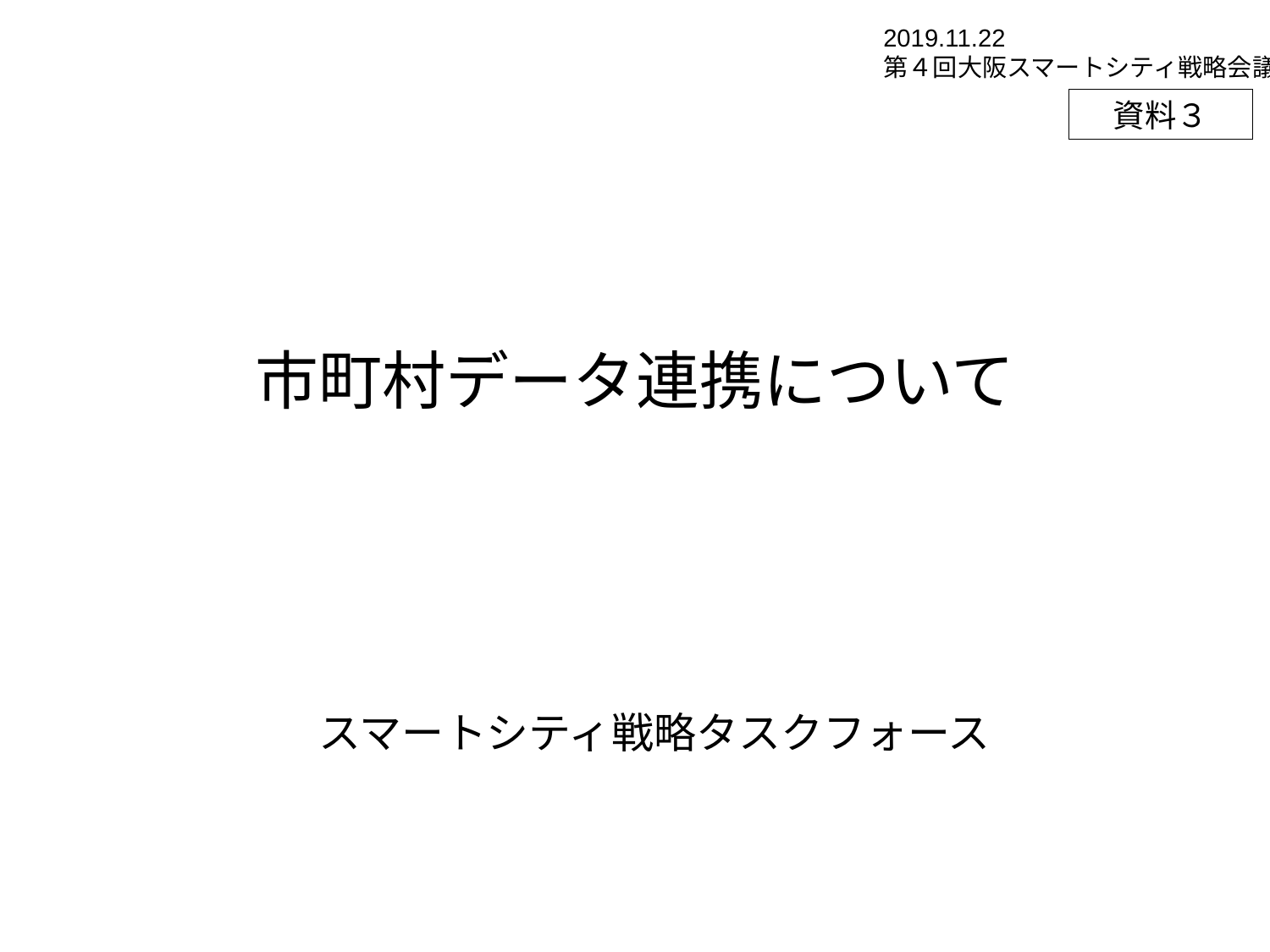

2019.11.22
第４回大阪スマートシティ戦略会議
　資料３
市町村データ連携について
スマートシティ戦略タスクフォース